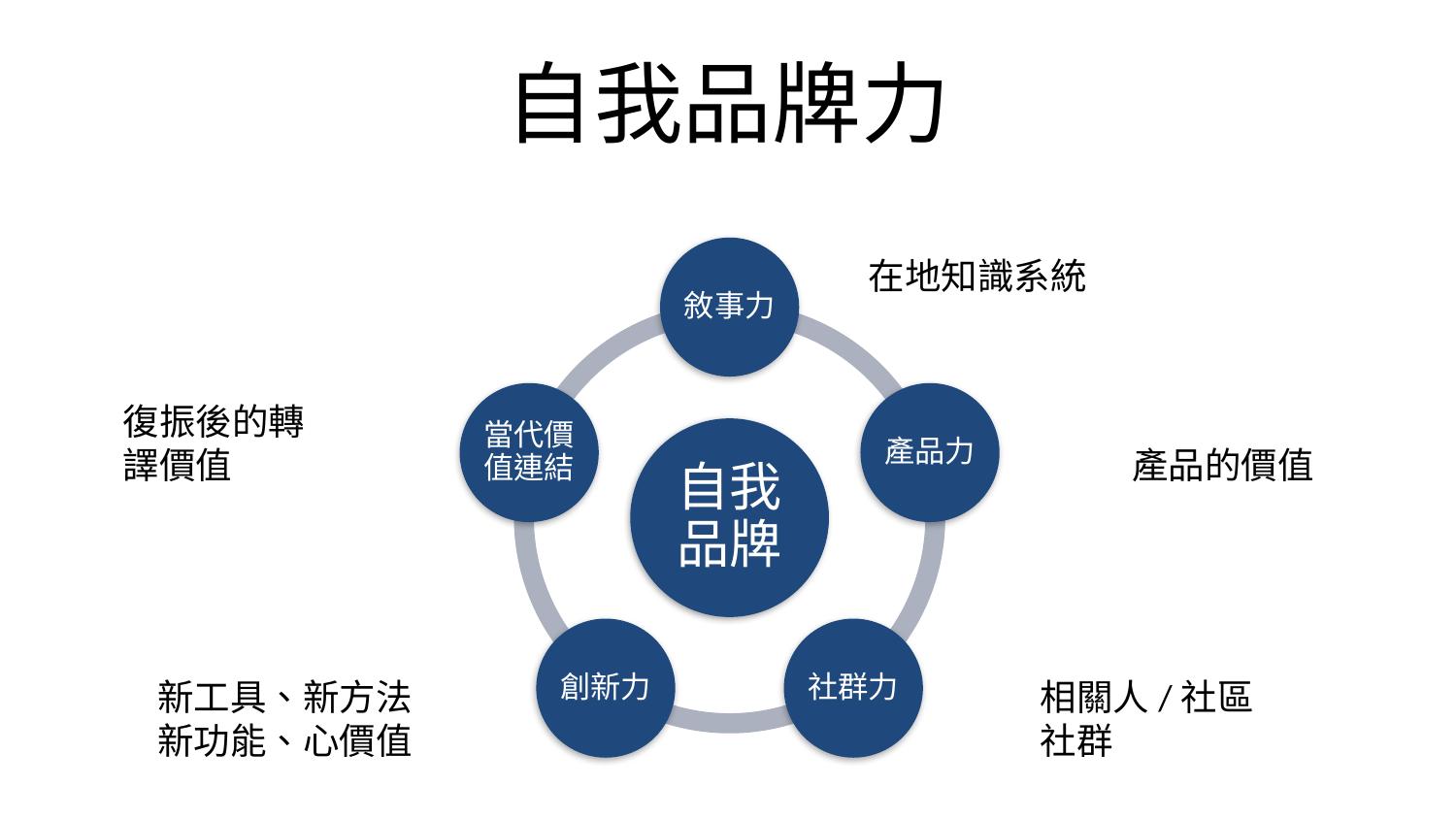

# 自我品牌力
自我品牌
敘事力
產品力
社群力
創新力
當代價值連結
在地知識系統
復振後的轉譯價值
產品的價值

新工具、新方法
新功能、心價值
相關人/社區
社群